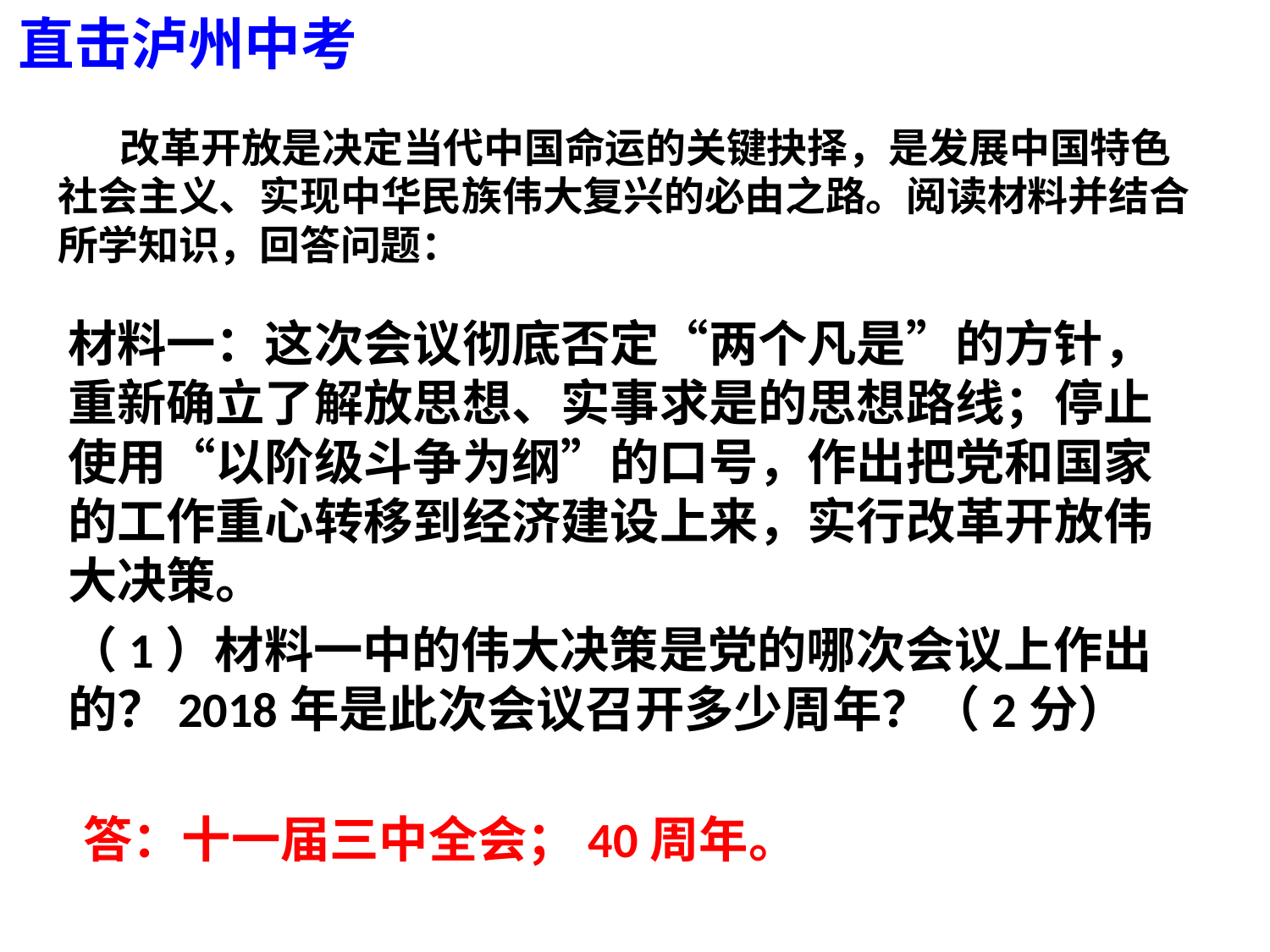

直击泸州中考
# 改革开放是决定当代中国命运的关键抉择，是发展中国特色社会主义、实现中华民族伟大复兴的必由之路。阅读材料并结合所学知识，回答问题：
材料一：这次会议彻底否定“两个凡是”的方针，重新确立了解放思想、实事求是的思想路线；停止使用“以阶级斗争为纲”的口号，作出把党和国家的工作重心转移到经济建设上来，实行改革开放伟大决策。
（1）材料一中的伟大决策是党的哪次会议上作出的？2018年是此次会议召开多少周年？（2分）

答：十一届三中全会；40周年。